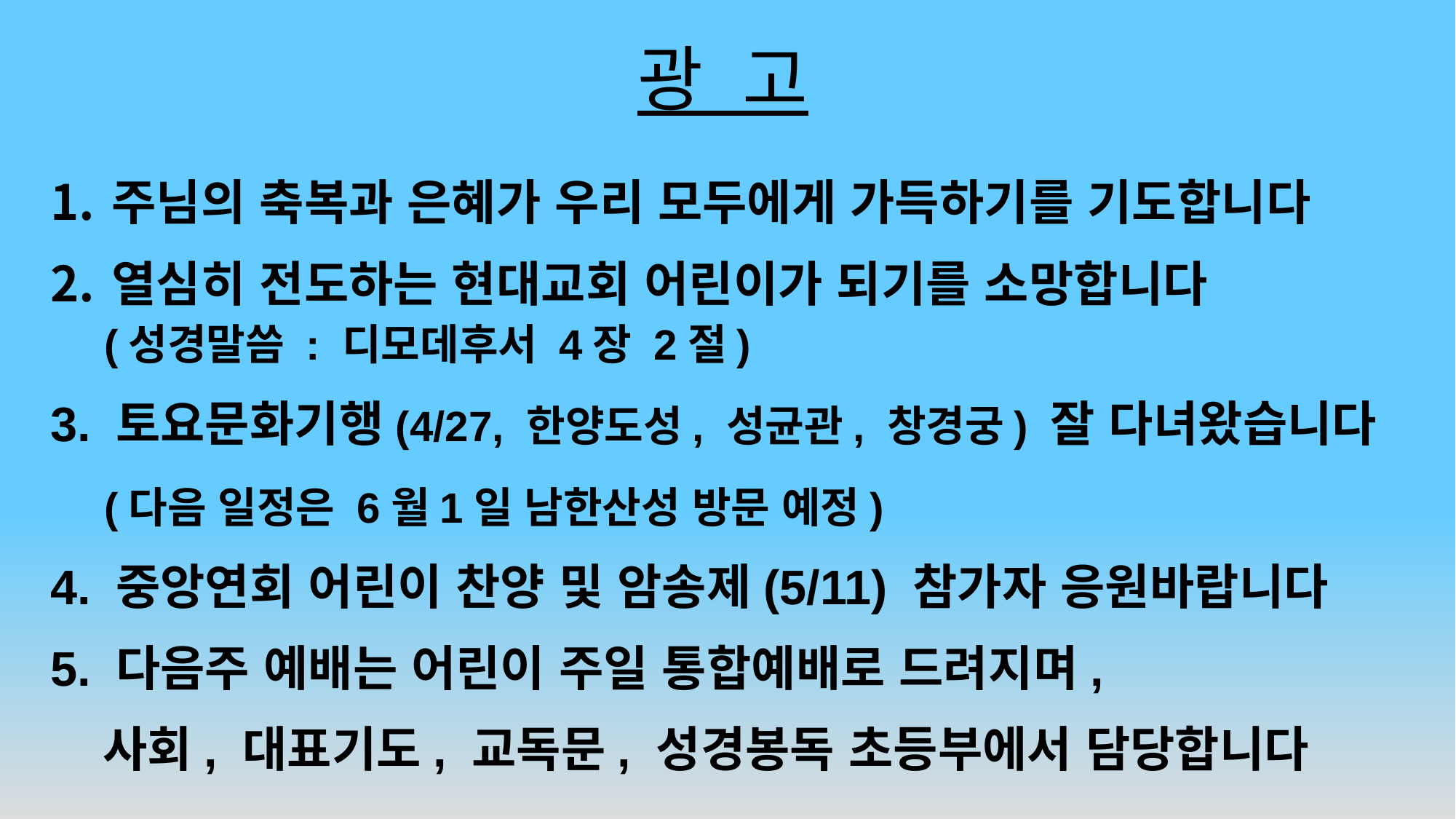

# 광  고
주님의 축복과 은혜가 우리 모두에게 가득하기를 기도합니다
열심히 전도하는 현대교회 어린이가 되기를 소망합니다
    (성경말씀 : 디모데후서 4장 2절)
3. 토요문화기행(4/27, 한양도성, 성균관, 창경궁) 잘 다녀왔습니다
    (다음 일정은 6월1일 남한산성 방문 예정)
4. 중앙연회 어린이 찬양 및 암송제(5/11) 참가자 응원바랍니다
5. 다음주 예배는 어린이 주일 통합예배로 드려지며,
   사회, 대표기도, 교독문, 성경봉독 초등부에서 담당합니다